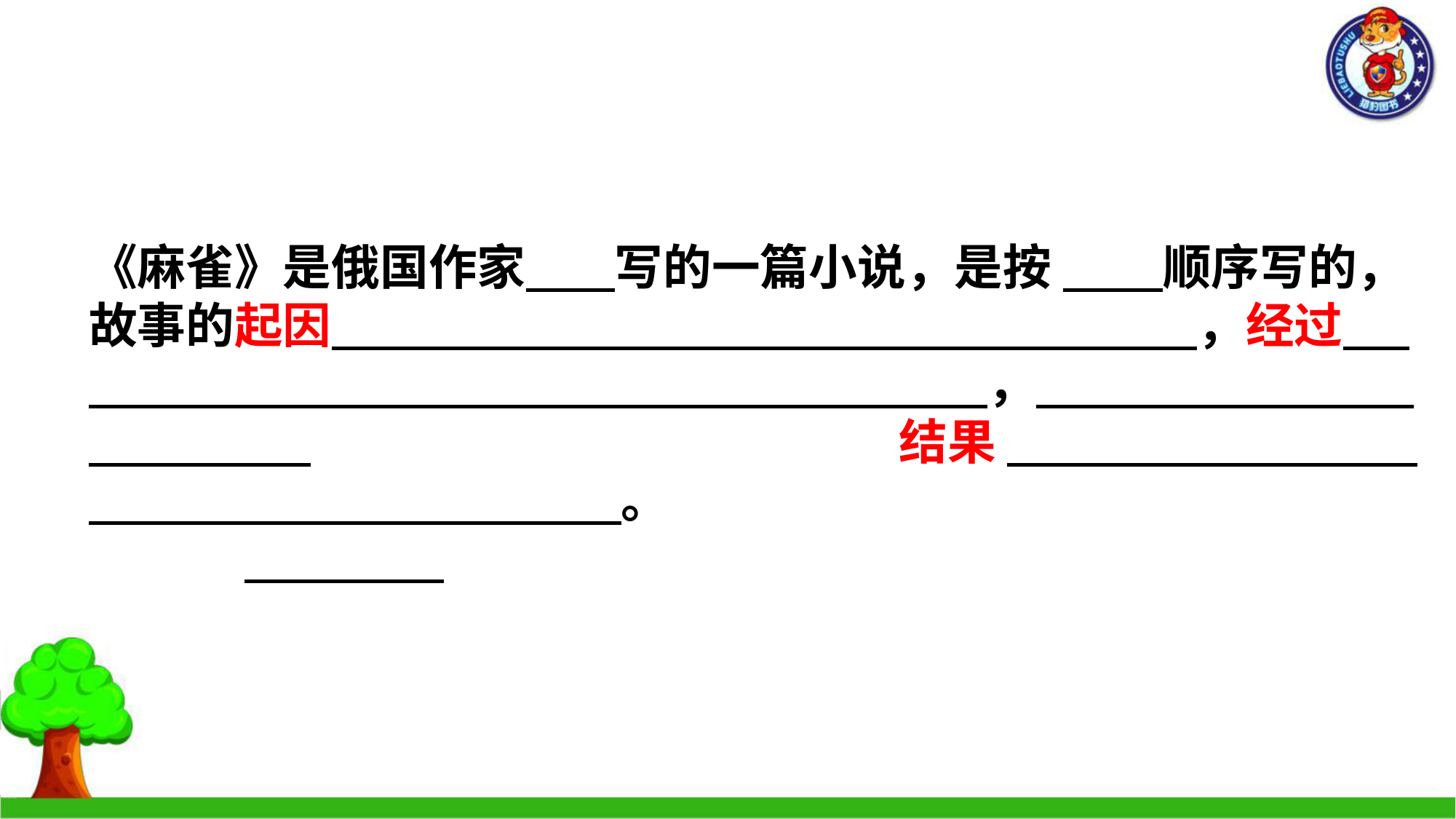

《麻雀》是俄国作家        写的一篇小说，是按          顺序写的，故事的起因                                                                              ，经过                                                                                        ，                                                                                                            结果                                                                                       。